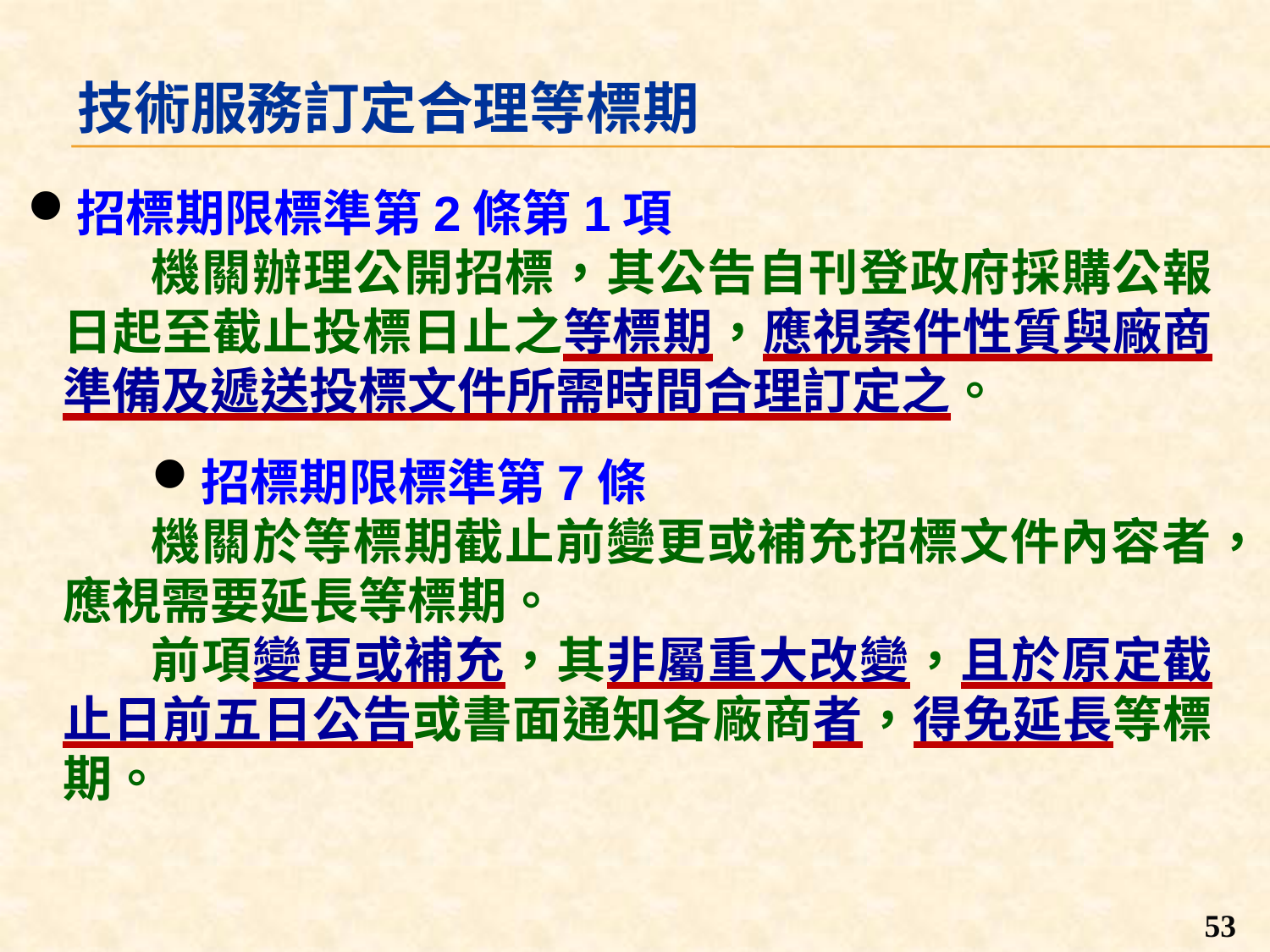

技術服務訂定合理等標期
招標期限標準第2條第1項
機關辦理公開招標，其公告自刊登政府採購公報日起至截止投標日止之等標期，應視案件性質與廠商準備及遞送投標文件所需時間合理訂定之。
招標期限標準第7條
機關於等標期截止前變更或補充招標文件內容者，應視需要延長等標期。
前項變更或補充，其非屬重大改變，且於原定截止日前五日公告或書面通知各廠商者，得免延長等標期。
53